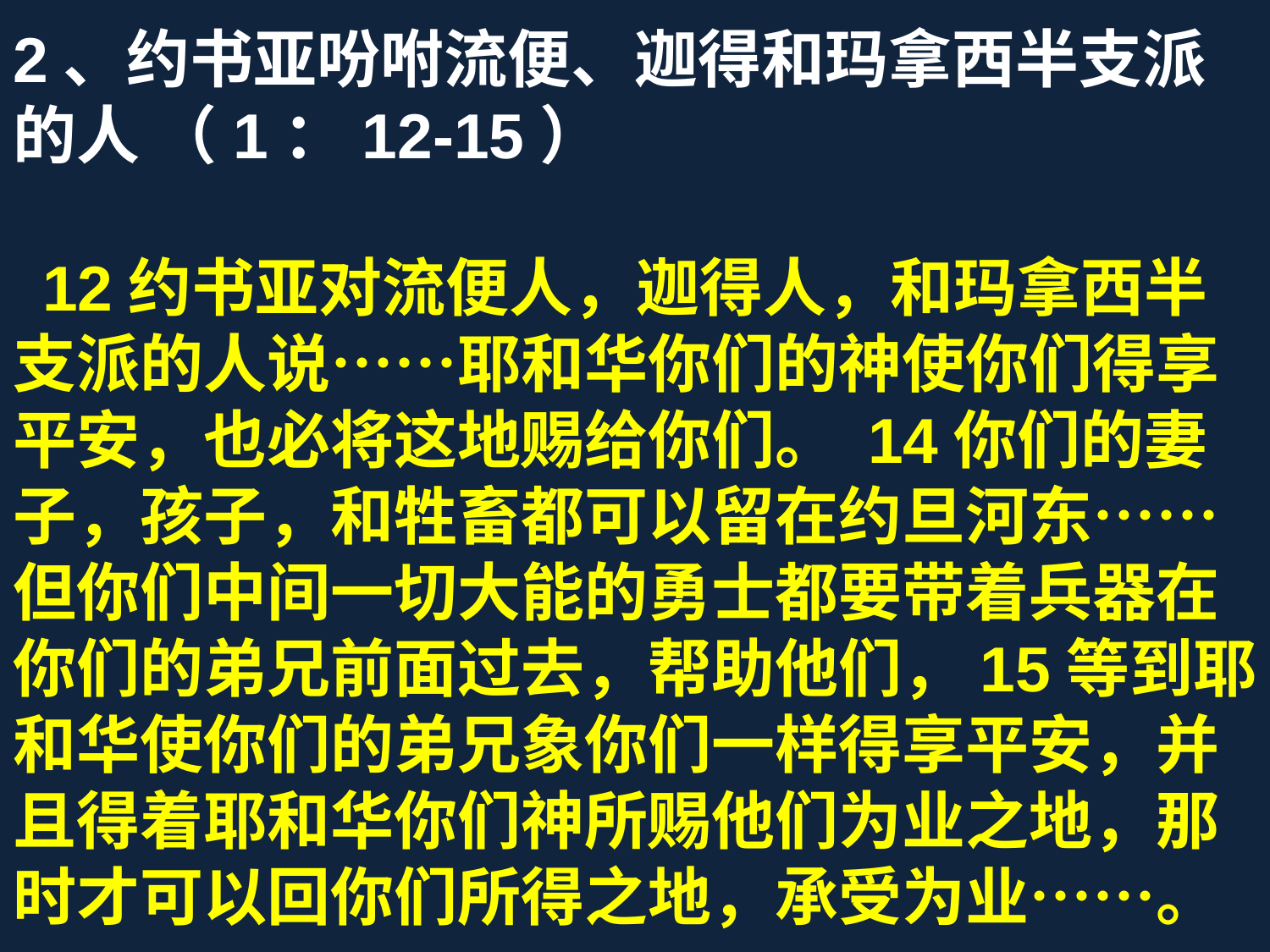

# 2、约书亚吩咐流便、迦得和玛拿西半支派的人 （1：12-15） 12约书亚对流便人，迦得人，和玛拿西半支派的人说……耶和华你们的神使你们得享平安，也必将这地赐给你们。 14你们的妻子，孩子，和牲畜都可以留在约旦河东……但你们中间一切大能的勇士都要带着兵器在你们的弟兄前面过去，帮助他们，15等到耶和华使你们的弟兄象你们一样得享平安，并且得着耶和华你们神所赐他们为业之地，那时才可以回你们所得之地，承受为业……。